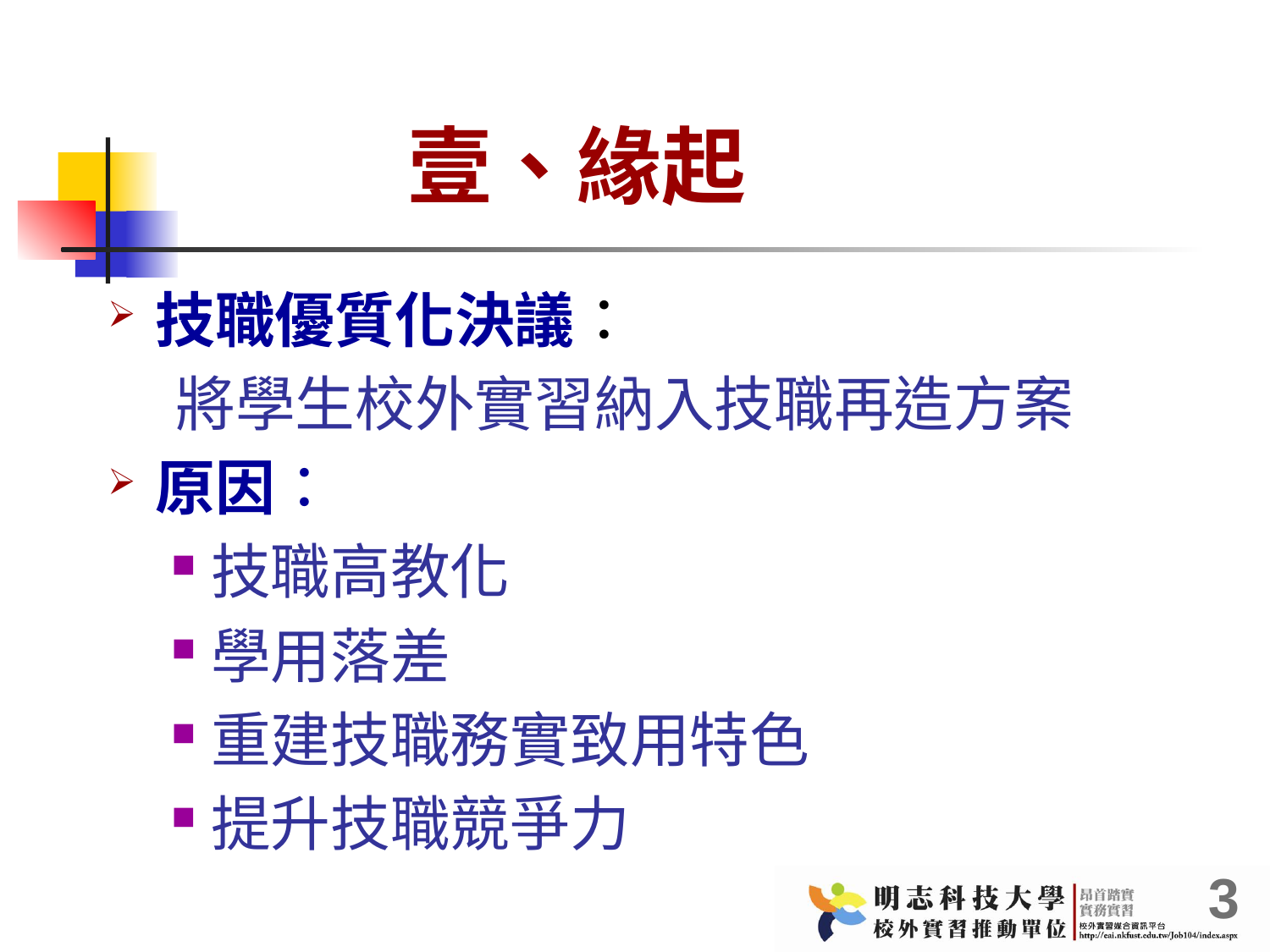

# 壹、緣起
技職優質化決議：
    將學生校外實習納入技職再造方案
原因：
技職高教化
學用落差
重建技職務實致用特色
提升技職競爭力

3